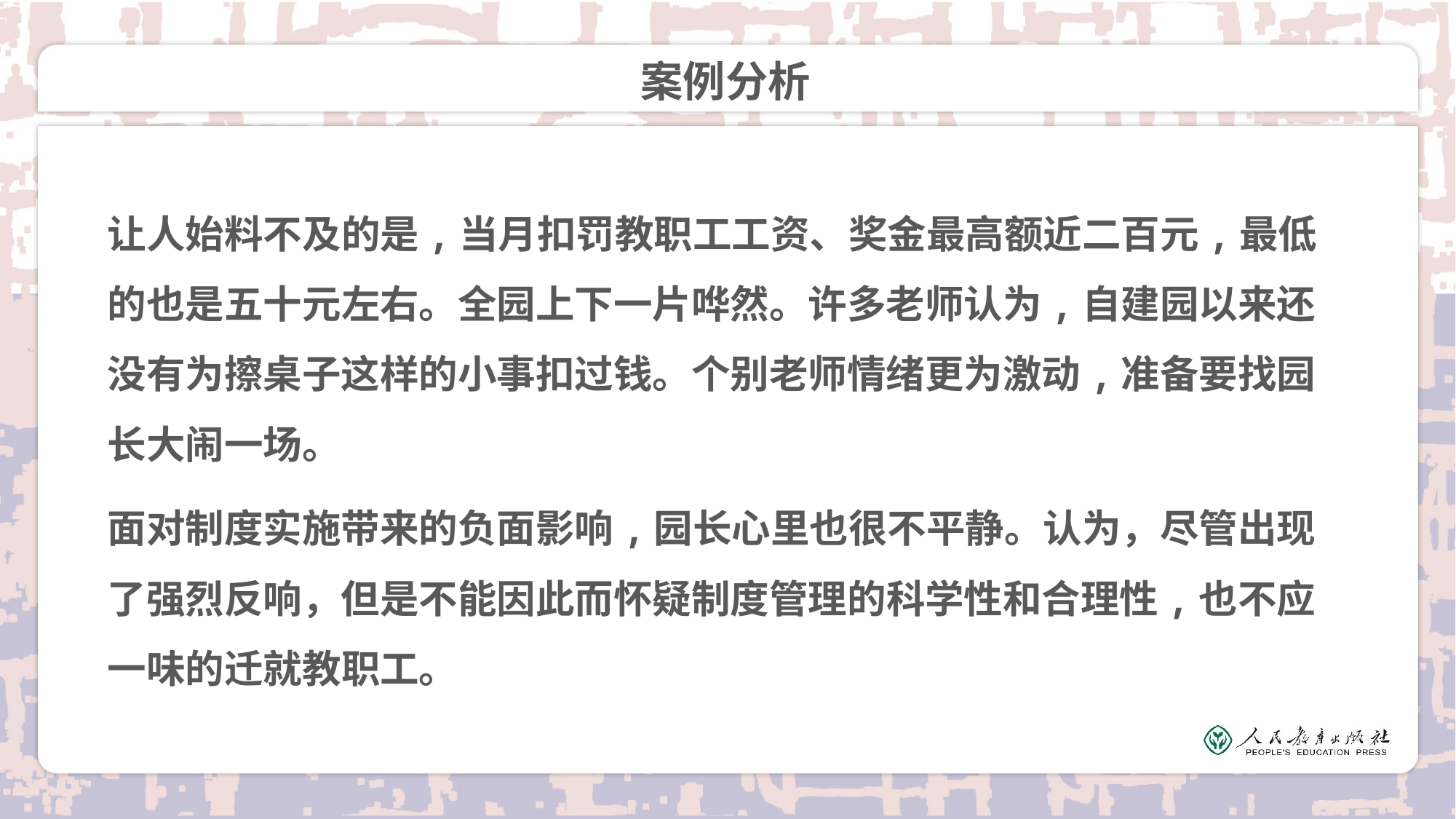

# 案例分析
让人始料不及的是,当月扣罚教职工工资、奖金最高额近二百元,最低的也是五十元左右。全园上下一片哗然。许多老师认为,自建园以来还没有为擦桌子这样的小事扣过钱。个别老师情绪更为激动,准备要找园长大闹一场。
面对制度实施带来的负面影响,园长心里也很不平静。认为，尽管出现了强烈反响，但是不能因此而怀疑制度管理的科学性和合理性,也不应一味的迁就教职工。